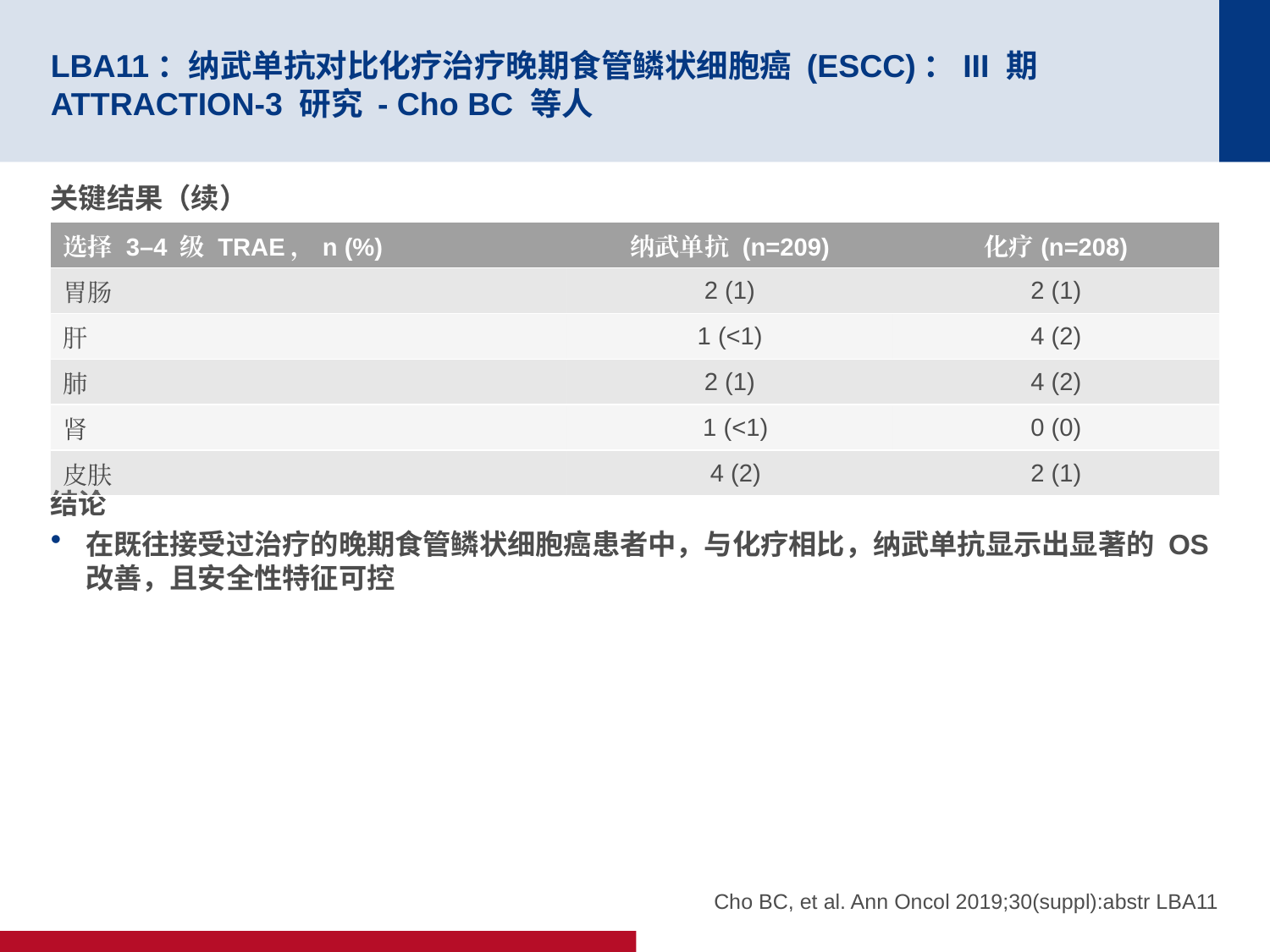

# LBA11：纳武单抗对比化疗治疗晚期食管鳞状细胞癌 (ESCC)：III 期 ATTRACTION-3 研究 - Cho BC 等人
关键结果（续）
结论
在既往接受过治疗的晚期食管鳞状细胞癌患者中，与化疗相比，纳武单抗显示出显著的 OS 改善，且安全性特征可控
| 选择 3–4 级 TRAE，n (%) | 纳武单抗 (n=209) | 化疗(n=208) |
| --- | --- | --- |
| 胃肠 | 2 (1) | 2 (1) |
| 肝 | 1 (<1) | 4 (2) |
| 肺 | 2 (1) | 4 (2) |
| 肾 | 1 (<1) | 0 (0) |
| 皮肤 | 4 (2) | 2 (1) |
Cho BC, et al. Ann Oncol 2019;30(suppl):abstr LBA11